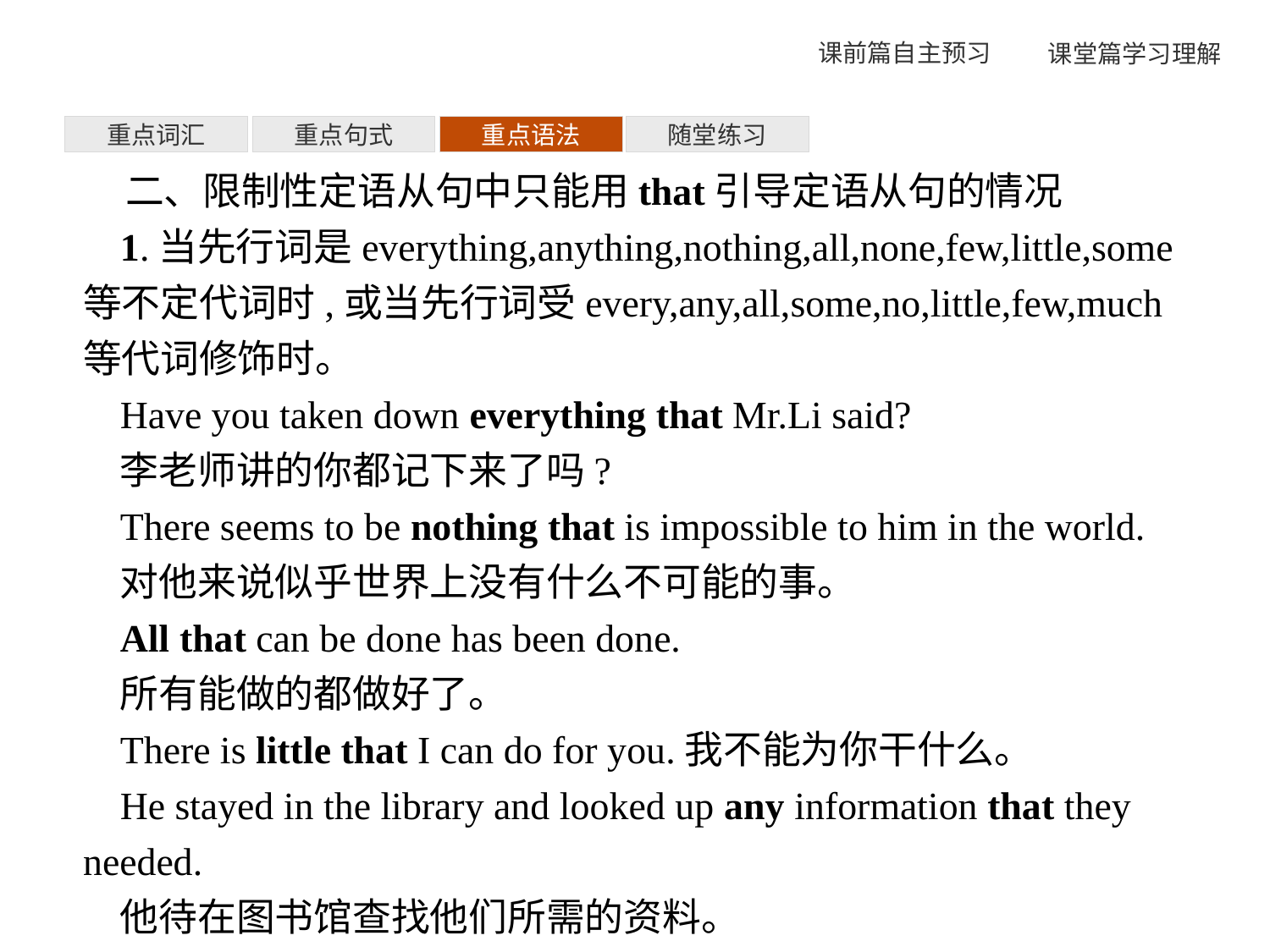

重点词汇
重点句式
重点语法
随堂练习
二、限制性定语从句中只能用that引导定语从句的情况
1.当先行词是everything,anything,nothing,all,none,few,little,some等不定代词时,或当先行词受every,any,all,some,no,little,few,much等代词修饰时。
Have you taken down everything that Mr.Li said?
李老师讲的你都记下来了吗?
There seems to be nothing that is impossible to him in the world.
对他来说似乎世界上没有什么不可能的事。
All that can be done has been done.
所有能做的都做好了。
There is little that I can do for you.我不能为你干什么。
He stayed in the library and looked up any information that they needed.
他待在图书馆查找他们所需的资料。